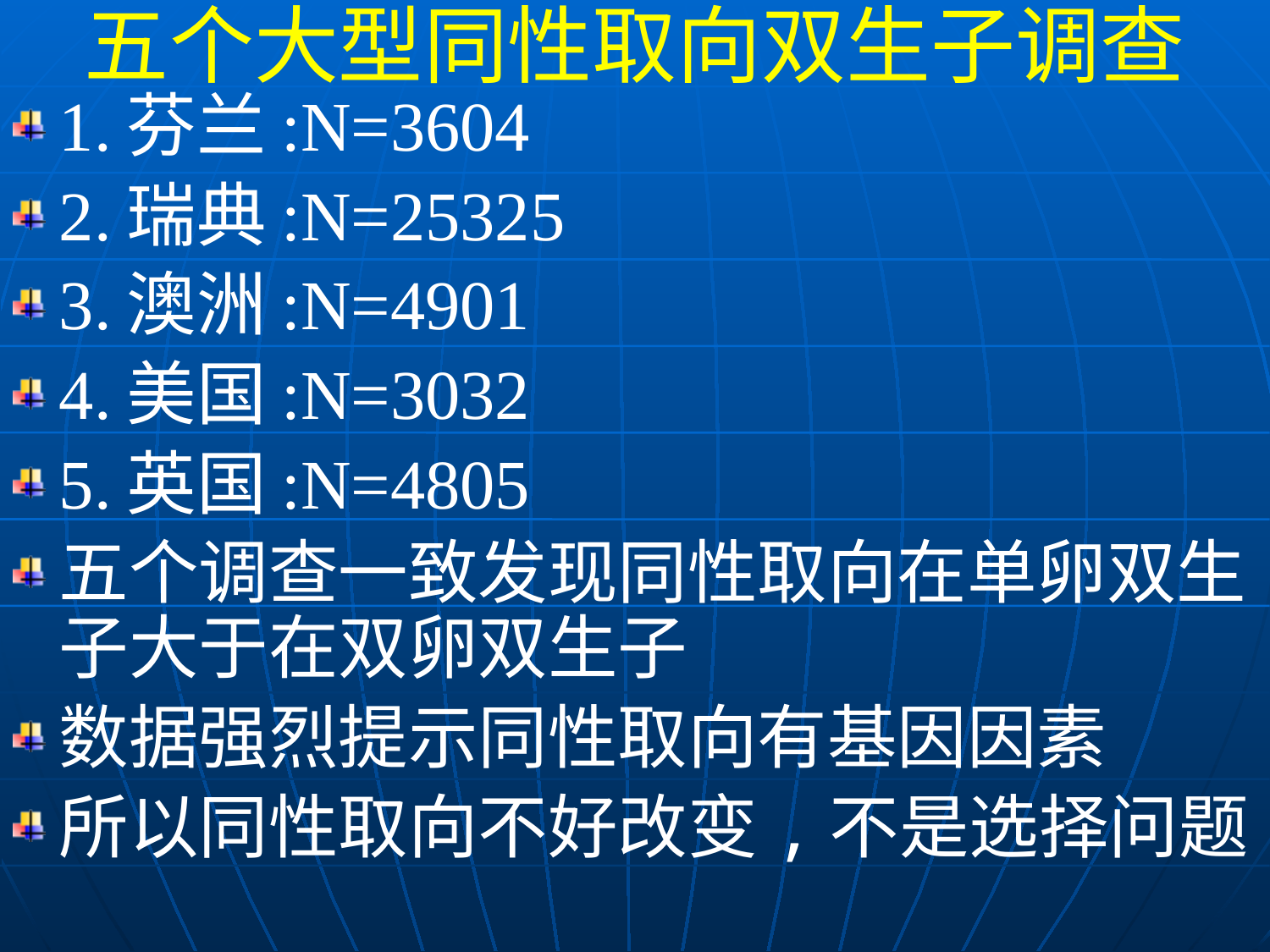

五个大型同性取向双生子调查
1.芬兰:N=3604
2.瑞典:N=25325
3.澳洲:N=4901
4.美国:N=3032
5.英国:N=4805
五个调查一致发现同性取向在单卵双生子大于在双卵双生子
数据强烈提示同性取向有基因因素
所以同性取向不好改变,不是选择问题